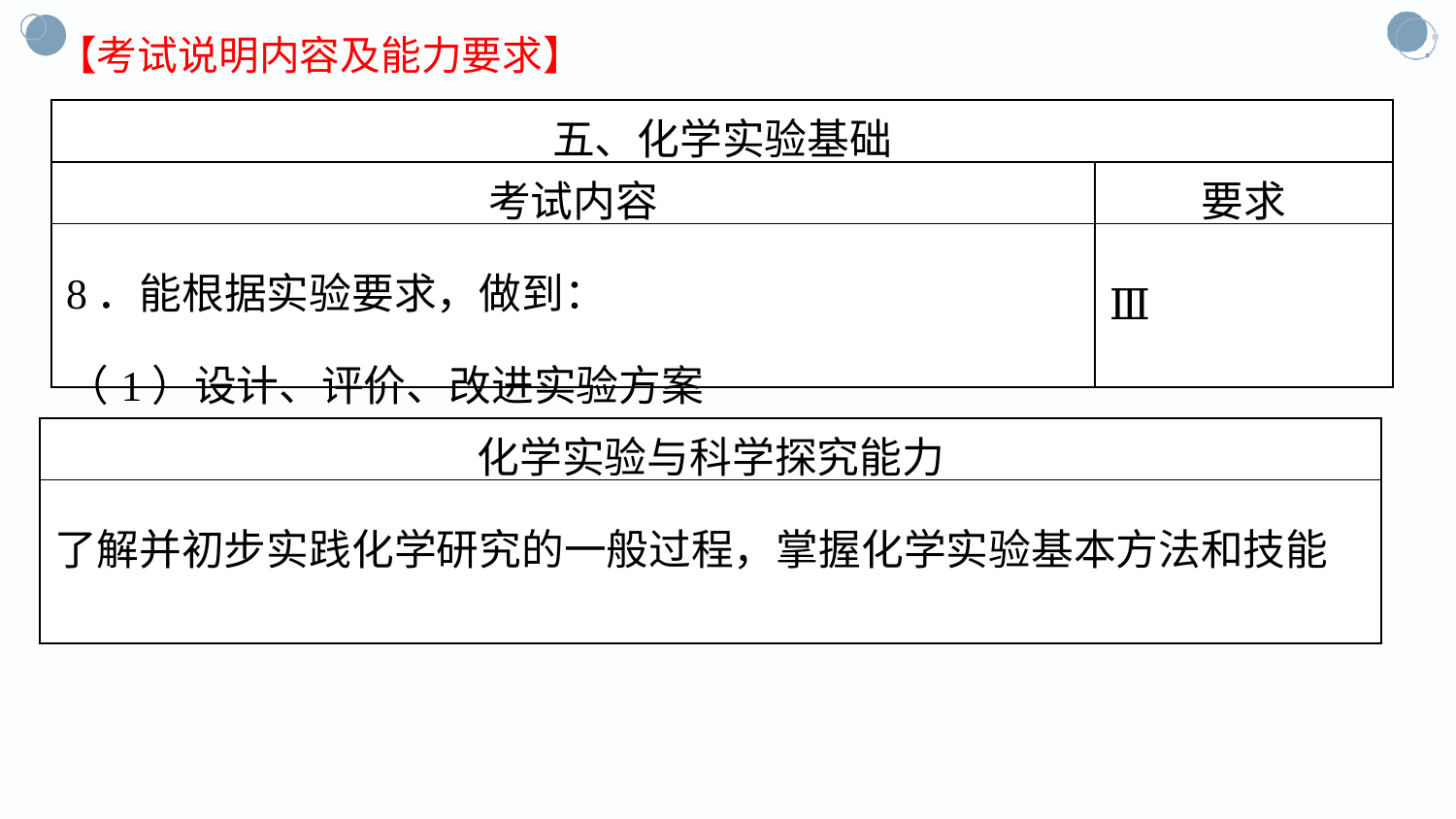

【考试说明内容及能力要求】
| 五、化学实验基础 |  |
| --- | --- |
| 考试内容 | 要求 |
| 8．能根据实验要求，做到： （1）设计、评价、改进实验方案 | Ⅲ |
| 化学实验与科学探究能力 |
| --- |
| 了解并初步实践化学研究的一般过程，掌握化学实验基本方法和技能 |